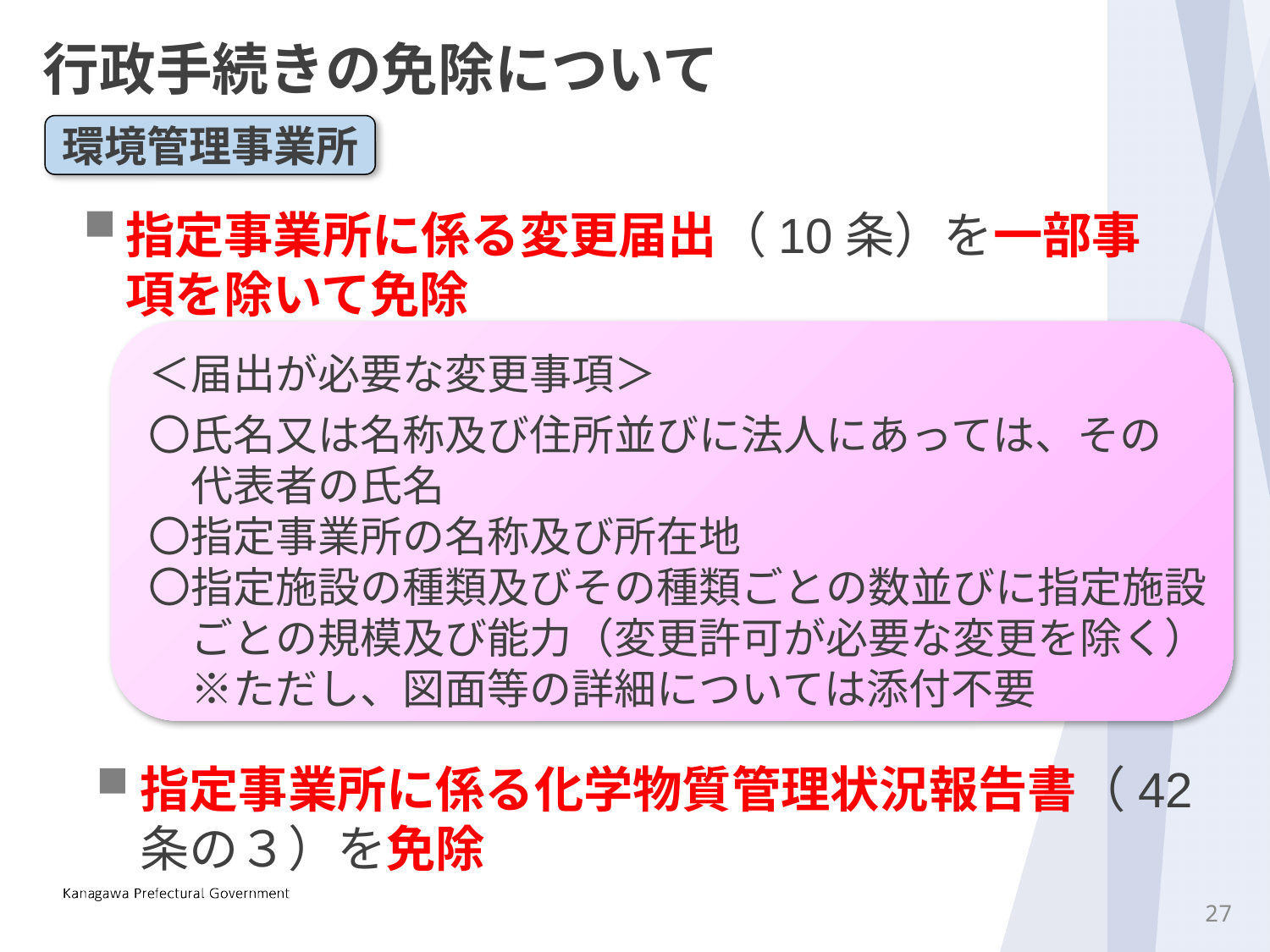

行政手続きの免除について
環境管理事業所
指定事業所に係る変更届出（10条）を一部事項を除いて免除

＜届出が必要な変更事項＞
〇氏名又は名称及び住所並びに法人にあっては、その
　代表者の氏名
〇指定事業所の名称及び所在地
〇指定施設の種類及びその種類ごとの数並びに指定施設
　ごとの規模及び能力（変更許可が必要な変更を除く）
　※ただし、図面等の詳細については添付不要
指定事業所に係る化学物質管理状況報告書（42条の３）を免除

27